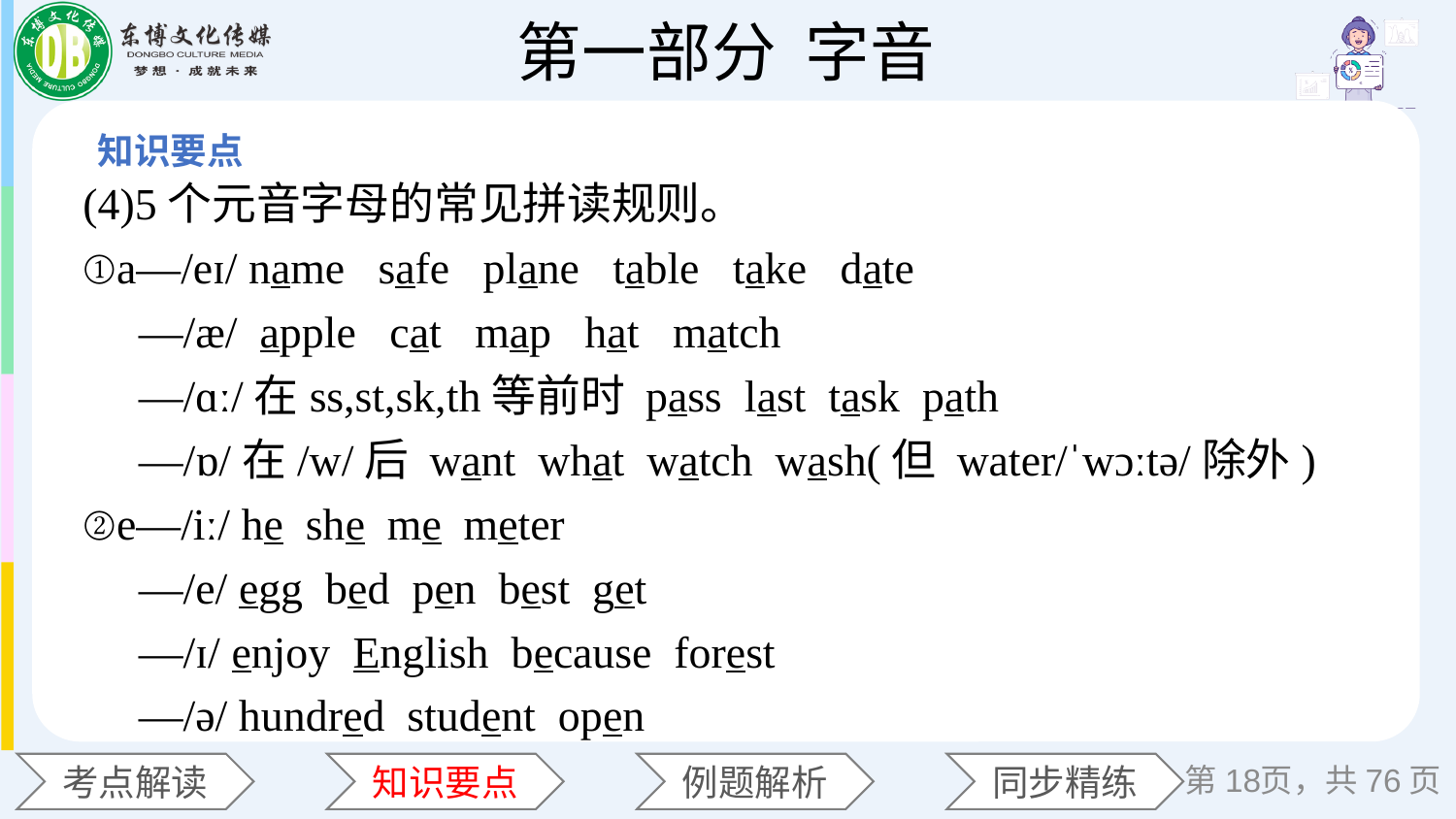

(4)5个元音字母的常见拼读规则。
①a—/eɪ/ name   safe   plane   table   take   date
     —/æ/  apple   cat   map   hat   match
     —/ɑː/在ss,st,sk,th等前时 pass  last  task  path
     —/ɒ/在/w/后 want  what  watch  wash(但 water/ˈwɔːtə/除外)
②e—/iː/ he  she  me  meter
     —/e/ egg  bed  pen  best  get
     —/ɪ/ enjoy  English  because  forest
     —/ə/ hundred  student  open
第18页，共76页